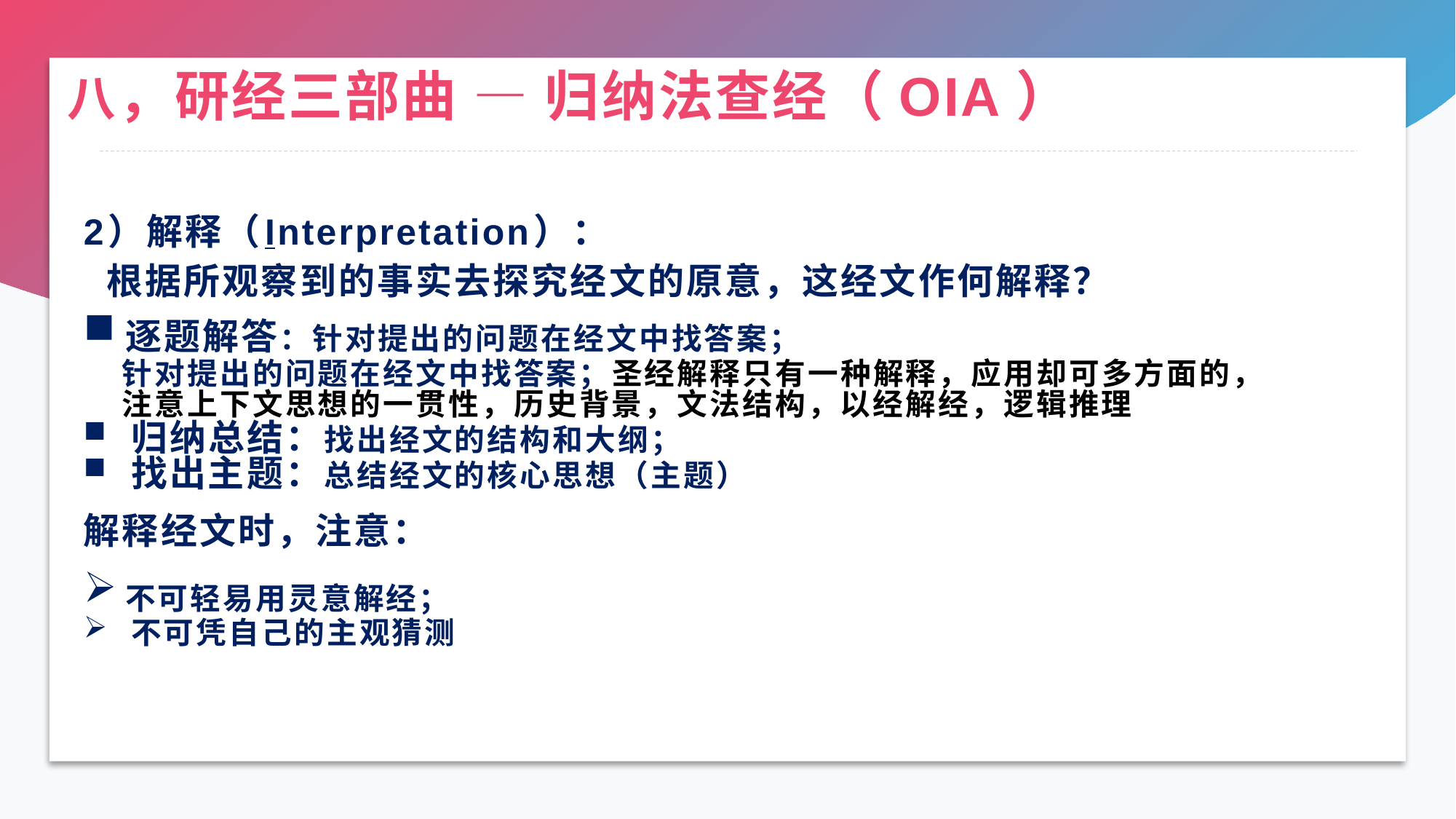

# 八，研经三部曲 — 归纳法查经（OIA）

2）解释（Interpretation）：
  根据所观察到的事实去探究经文的原意，这经文作何解释？
 逐题解答：针对提出的问题在经文中找答案；
    针对提出的问题在经文中找答案；圣经解释只有一种解释，应用却可多方面的，
    注意上下文思想的一贯性，历史背景，文法结构，以经解经，逻辑推理
  归纳总结：找出经文的结构和大纲；
  找出主题：总结经文的核心思想（主题）
解释经文时，注意：
 不可轻易用灵意解经；
  不可凭自己的主观猜测